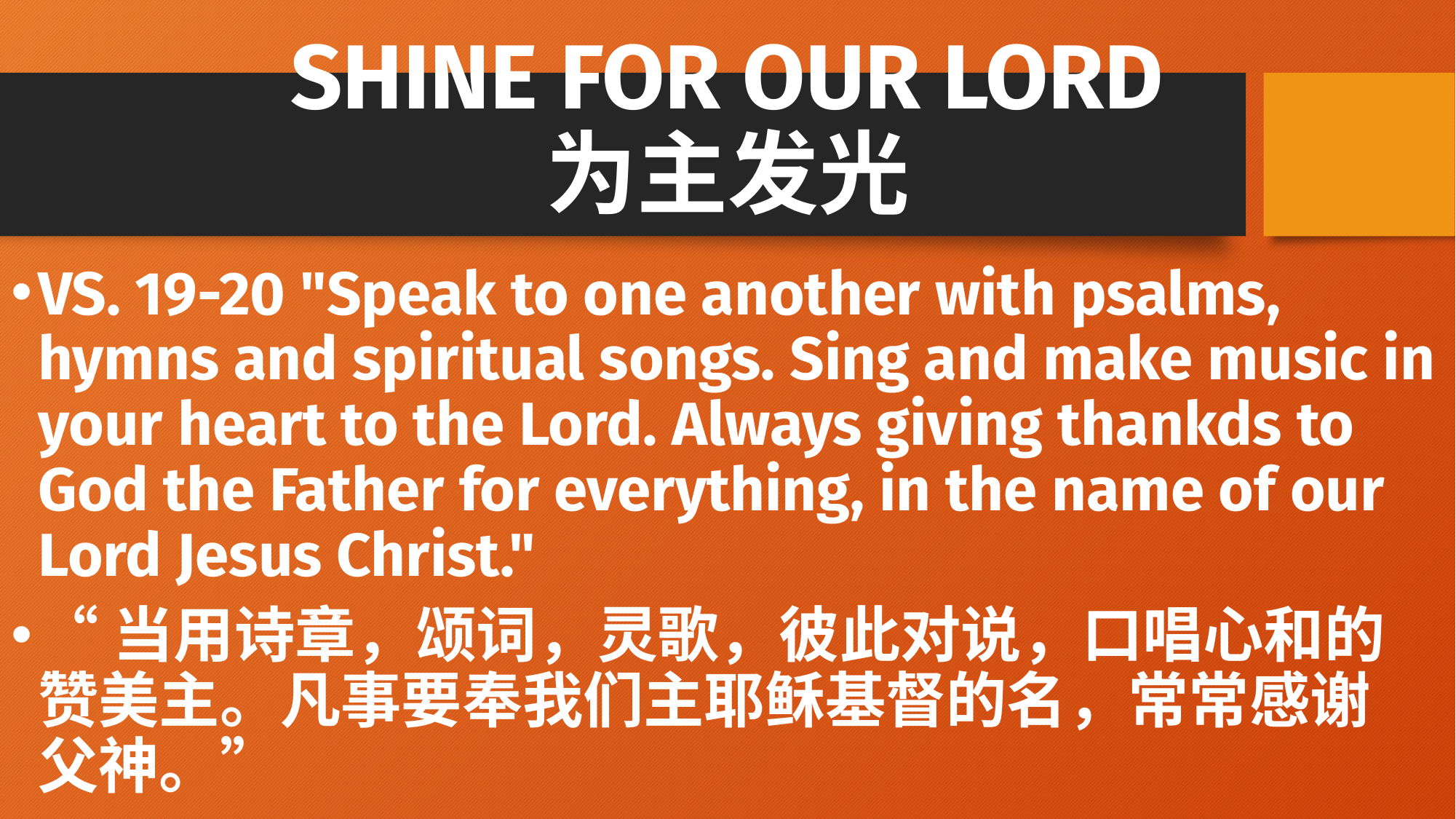

# SHINE FOR OUR LORD 为主发光
VS. 19-20 "Speak to one another with psalms, hymns and spiritual songs. Sing and make music in your heart to the Lord. Always giving thankds to God the Father for everything, in the name of our Lord Jesus Christ."
“当用诗章，颂词，灵歌，彼此对说，口唱心和的赞美主。凡事要奉我们主耶稣基督的名，常常感谢     父神。”